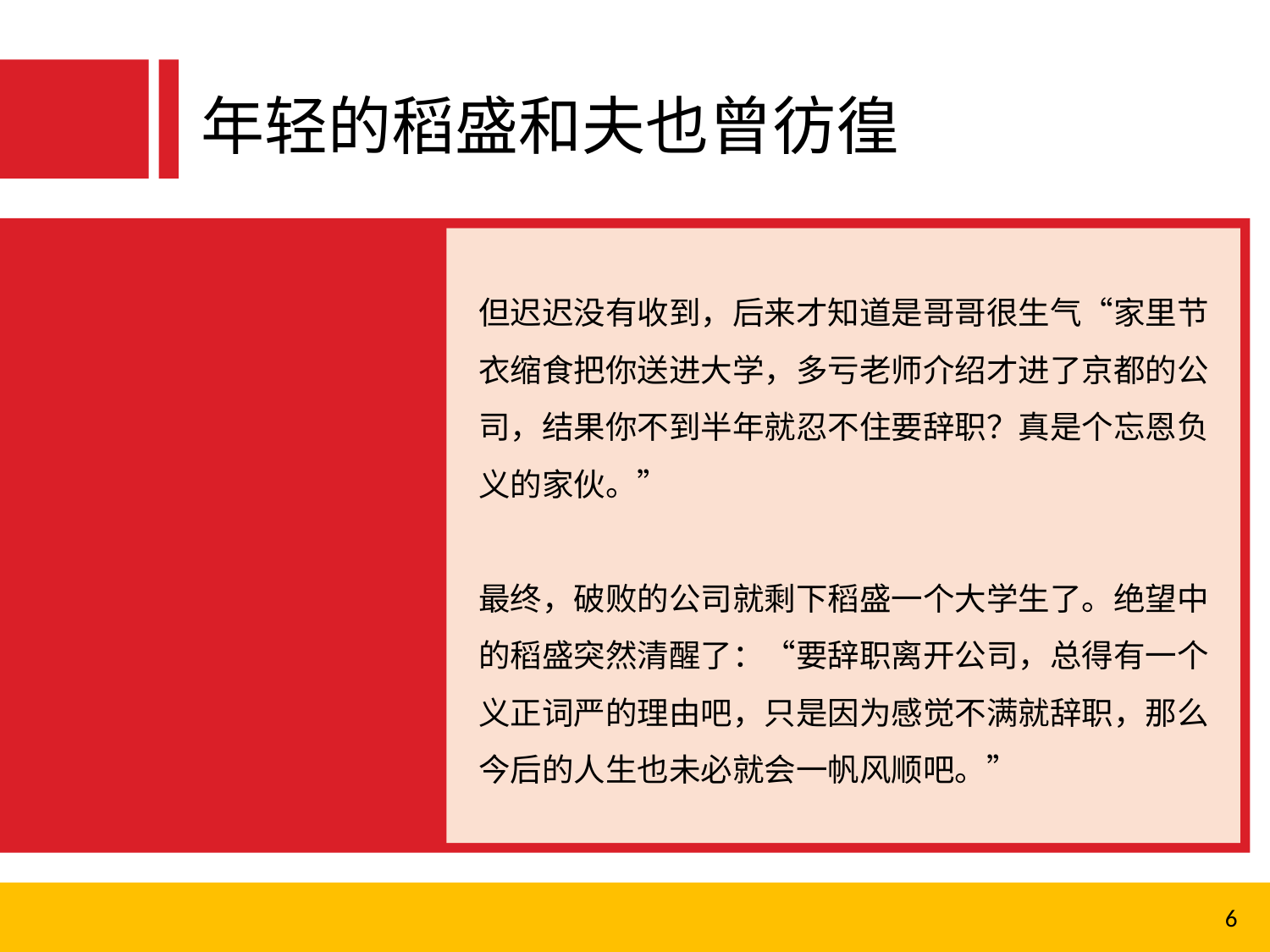

年轻的稻盛和夫也曾彷徨

但迟迟没有收到，后来才知道是哥哥很生气“家里节衣缩食把你送进大学，多亏老师介绍才进了京都的公司，结果你不到半年就忍不住要辞职？真是个忘恩负义的家伙。”

最终，破败的公司就剩下稻盛一个大学生了。绝望中的稻盛突然清醒了：“要辞职离开公司，总得有一个义正词严的理由吧，只是因为感觉不满就辞职，那么今后的人生也未必就会一帆风顺吧。”

6